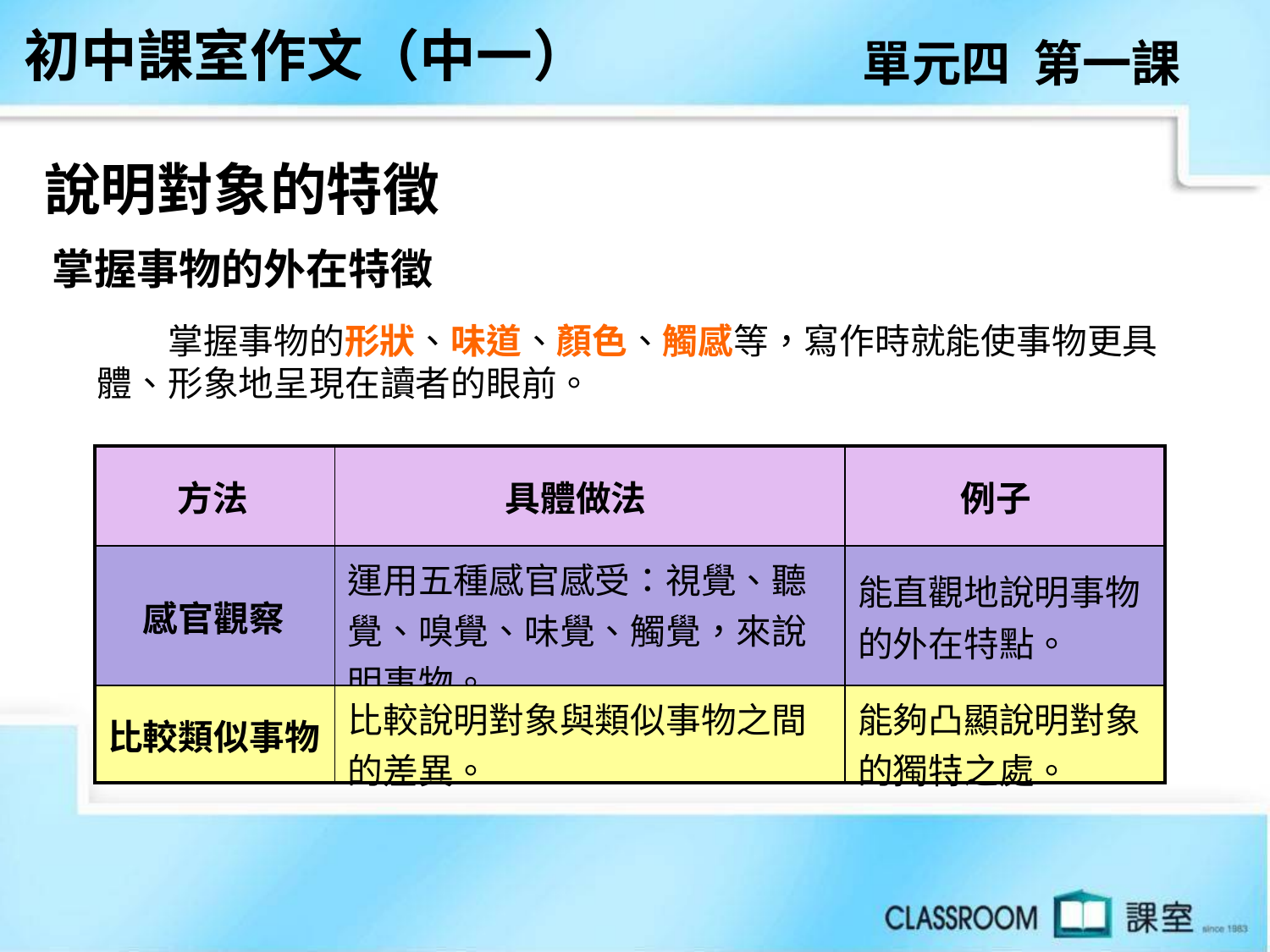

初中課室作文（中一）
單元四  第一課
說明對象的特徵
 掌握事物的外在特徵
　　掌握事物的形狀、味道、顏色、觸感等，寫作時就能使事物更具體、形象地呈現在讀者的眼前。
| 方法 | 具體做法 | 例子 |
| --- | --- | --- |
| 感官觀察 | 運用五種感官感受：視覺、聽覺、嗅覺、味覺、觸覺，來說明事物。 | 能直觀地說明事物的外在特點。 |
| 比較類似事物 | 比較說明對象與類似事物之間的差異。 | 能夠凸顯說明對象的獨特之處。 |